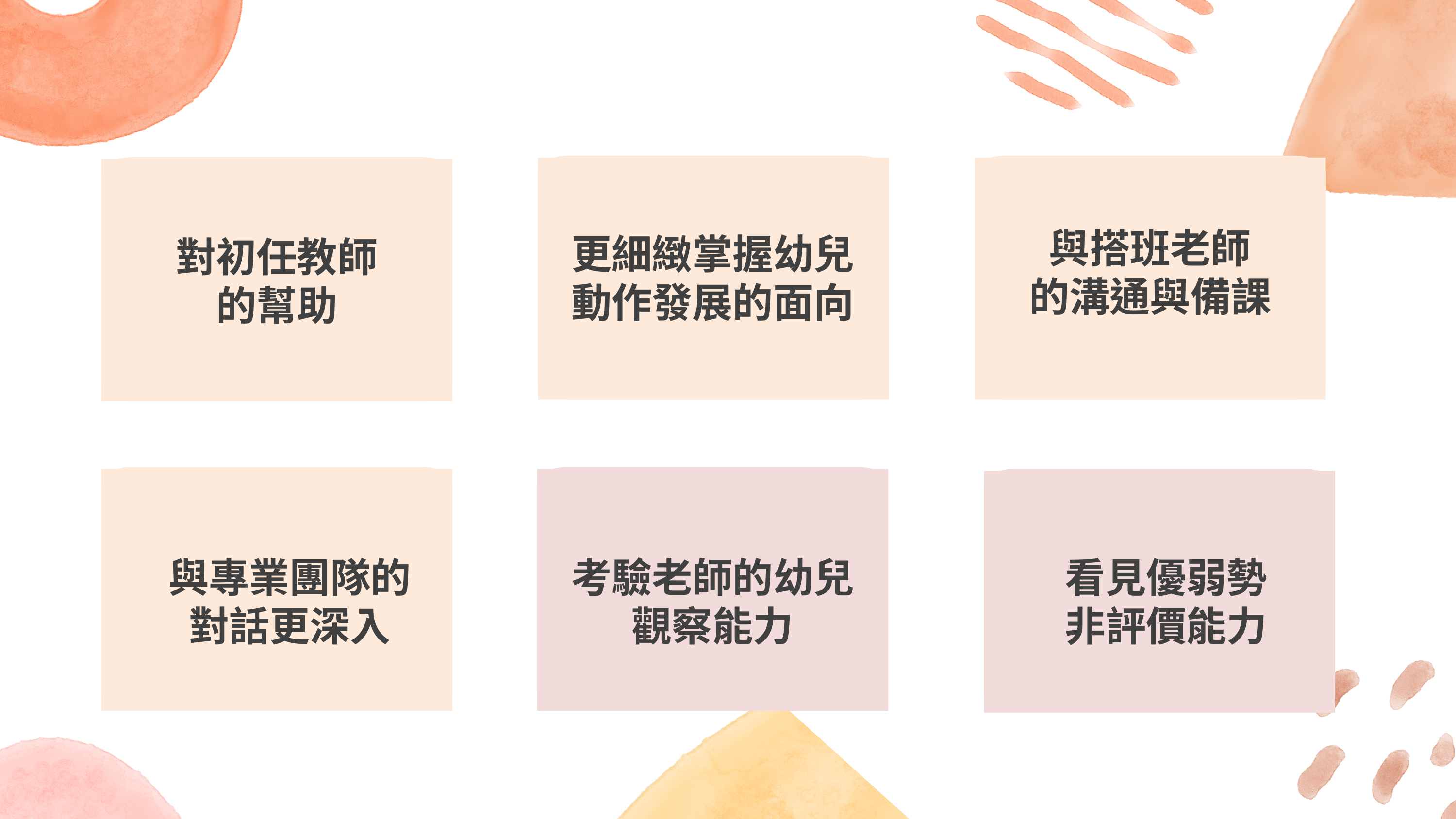

與搭班老師
的溝通與備課
更細緻掌握幼兒
動作發展的面向
對初任教師
的幫助

與專業團隊的
對話更深入
考驗老師的幼兒觀察能力
看見優弱勢
非評價能力